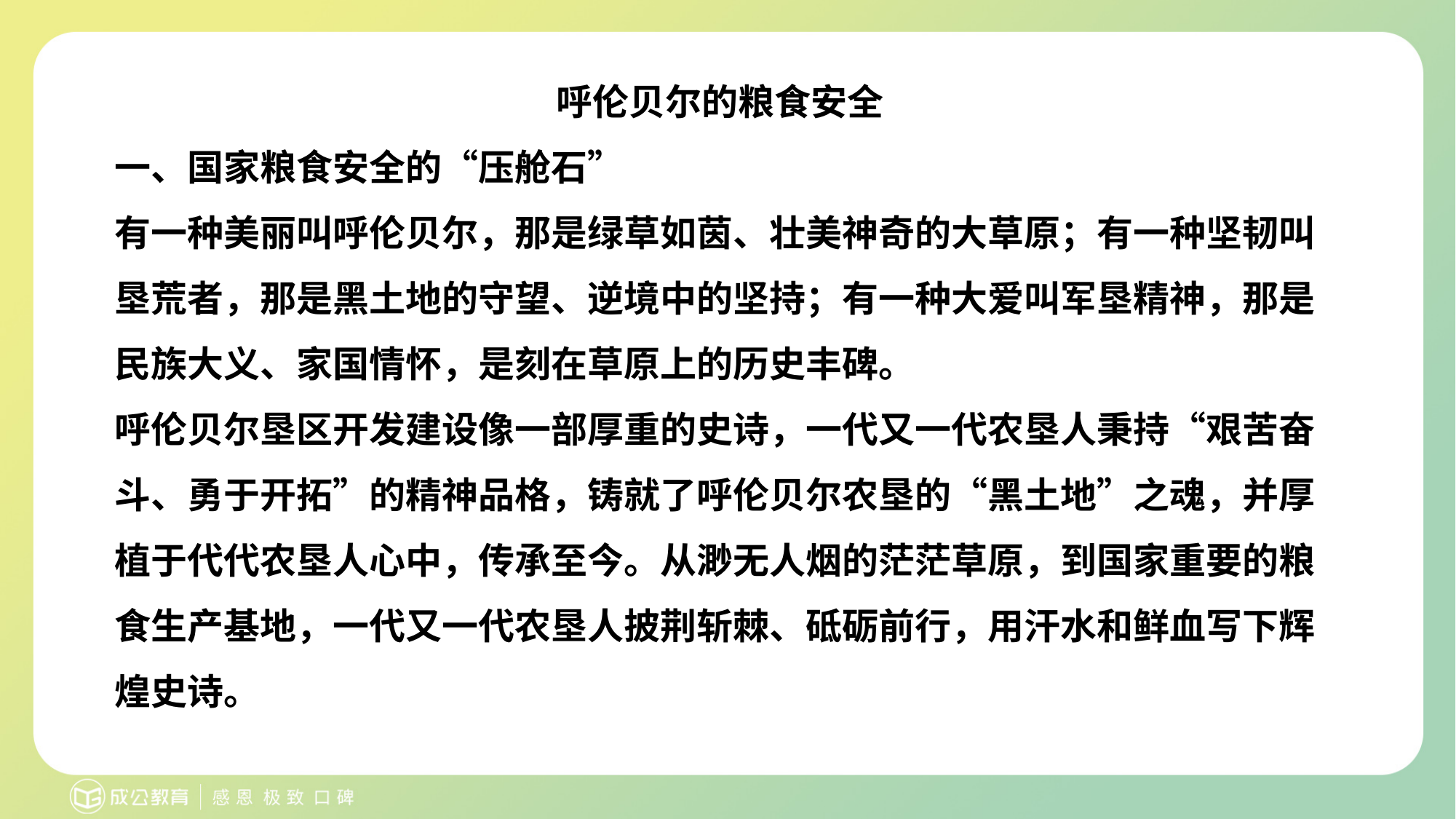

呼伦贝尔的粮食安全
一、国家粮食安全的“压舱石”
有一种美丽叫呼伦贝尔，那是绿草如茵、壮美神奇的大草原；有一种坚韧叫垦荒者，那是黑土地的守望、逆境中的坚持；有一种大爱叫军垦精神，那是民族大义、家国情怀，是刻在草原上的历史丰碑。
呼伦贝尔垦区开发建设像一部厚重的史诗，一代又一代农垦人秉持“艰苦奋斗、勇于开拓”的精神品格，铸就了呼伦贝尔农垦的“黑土地”之魂，并厚植于代代农垦人心中，传承至今。从渺无人烟的茫茫草原，到国家重要的粮食生产基地，一代又一代农垦人披荆斩棘、砥砺前行，用汗水和鲜血写下辉煌史诗。